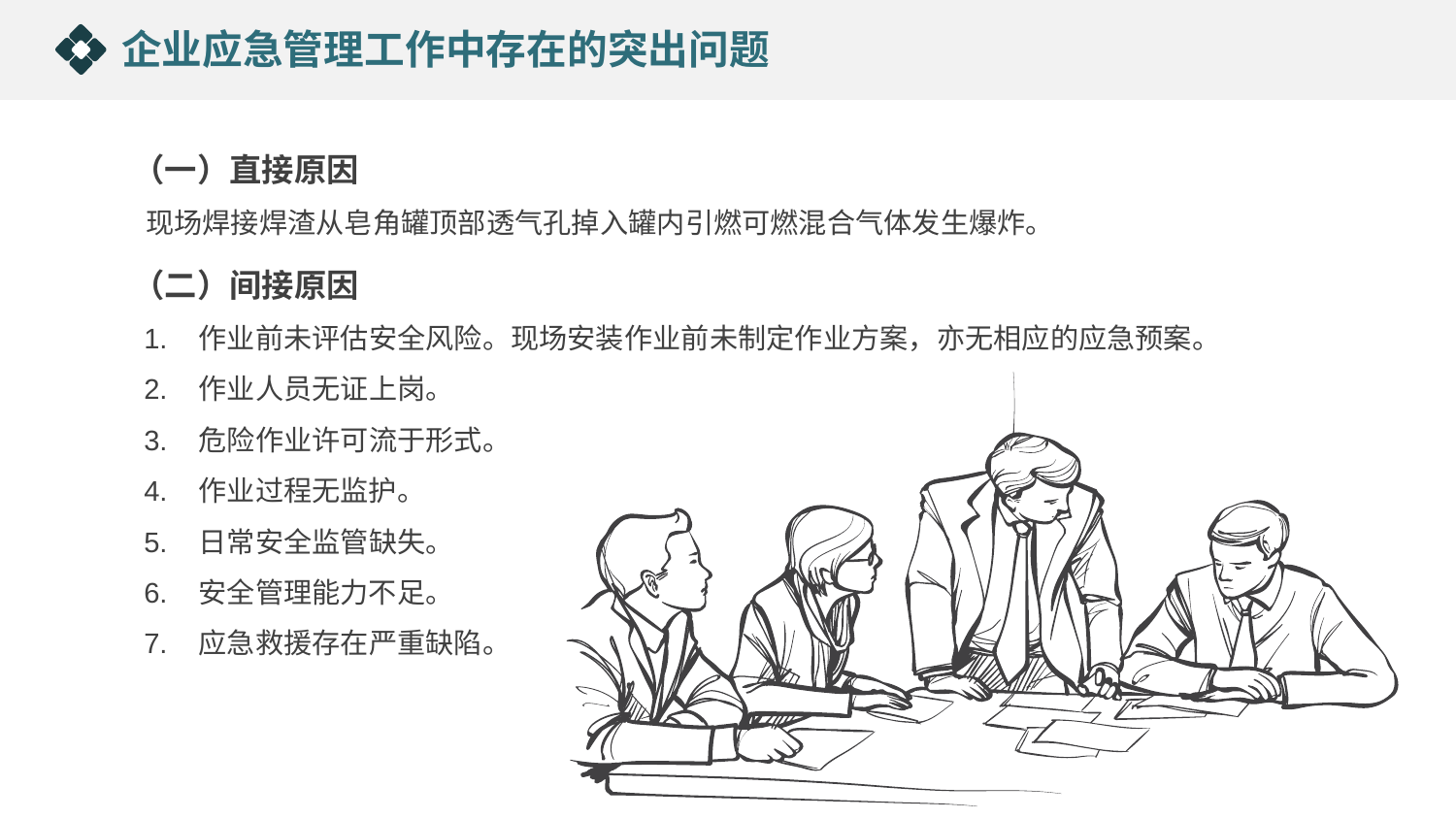

企业应急管理工作中存在的突出问题
（一）直接原因
 现场焊接焊渣从皂角罐顶部透气孔掉入罐内引燃可燃混合气体发生爆炸。
（二）间接原因
作业前未评估安全风险。现场安装作业前未制定作业方案，亦无相应的应急预案。
作业人员无证上岗。
危险作业许可流于形式。
作业过程无监护。
日常安全监管缺失。
安全管理能力不足。
应急救援存在严重缺陷。